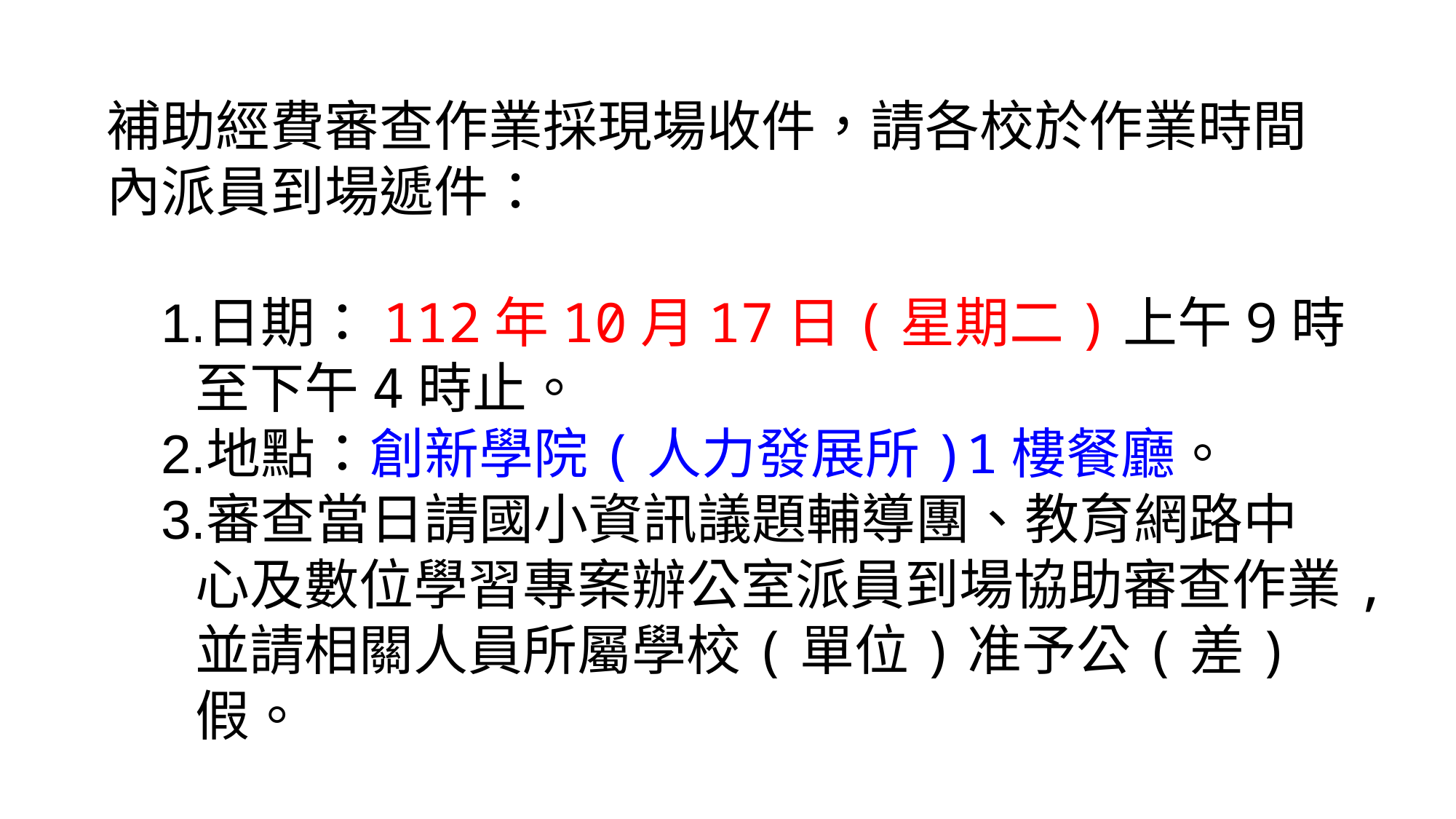

補助經費審查作業採現場收件，請各校於作業時間內派員到場遞件：

日期：112年10月17日(星期二)上午9時至下午4時止。
地點：創新學院(人力發展所)1樓餐廳。
審查當日請國小資訊議題輔導團、教育網路中心及數位學習專案辦公室派員到場協助審查作業,並請相關人員所屬學校(單位)准予公(差)假。